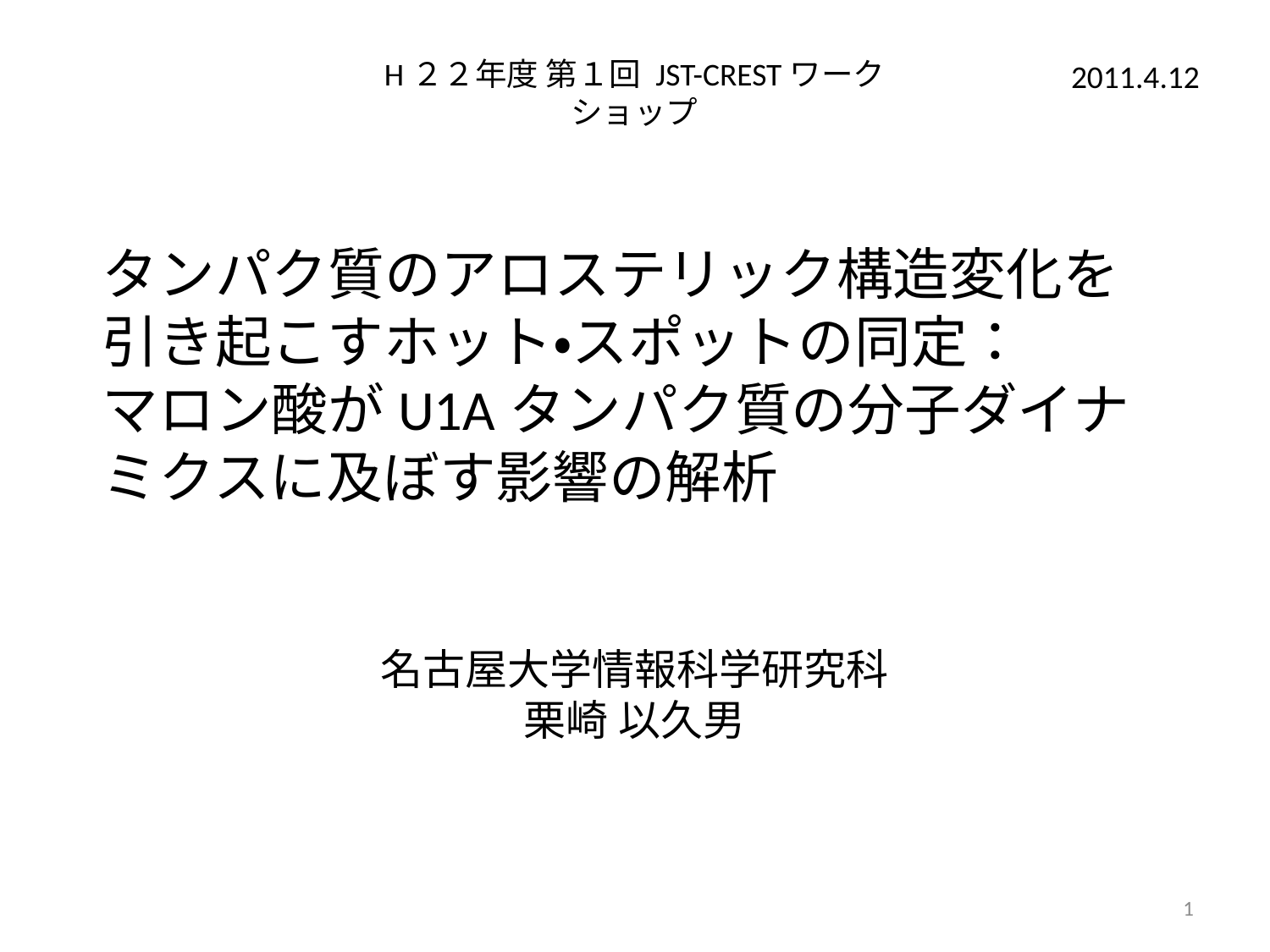

H２２年度 第１回 JST-CRESTワークショップ
2011.4.12
タンパク質のアロステリック構造変化を引き起こすホット・スポットの同定：
マロン酸がU1Aタンパク質の分子ダイナミクスに及ぼす影響の解析
名古屋大学情報科学研究科
栗崎 以久男
1